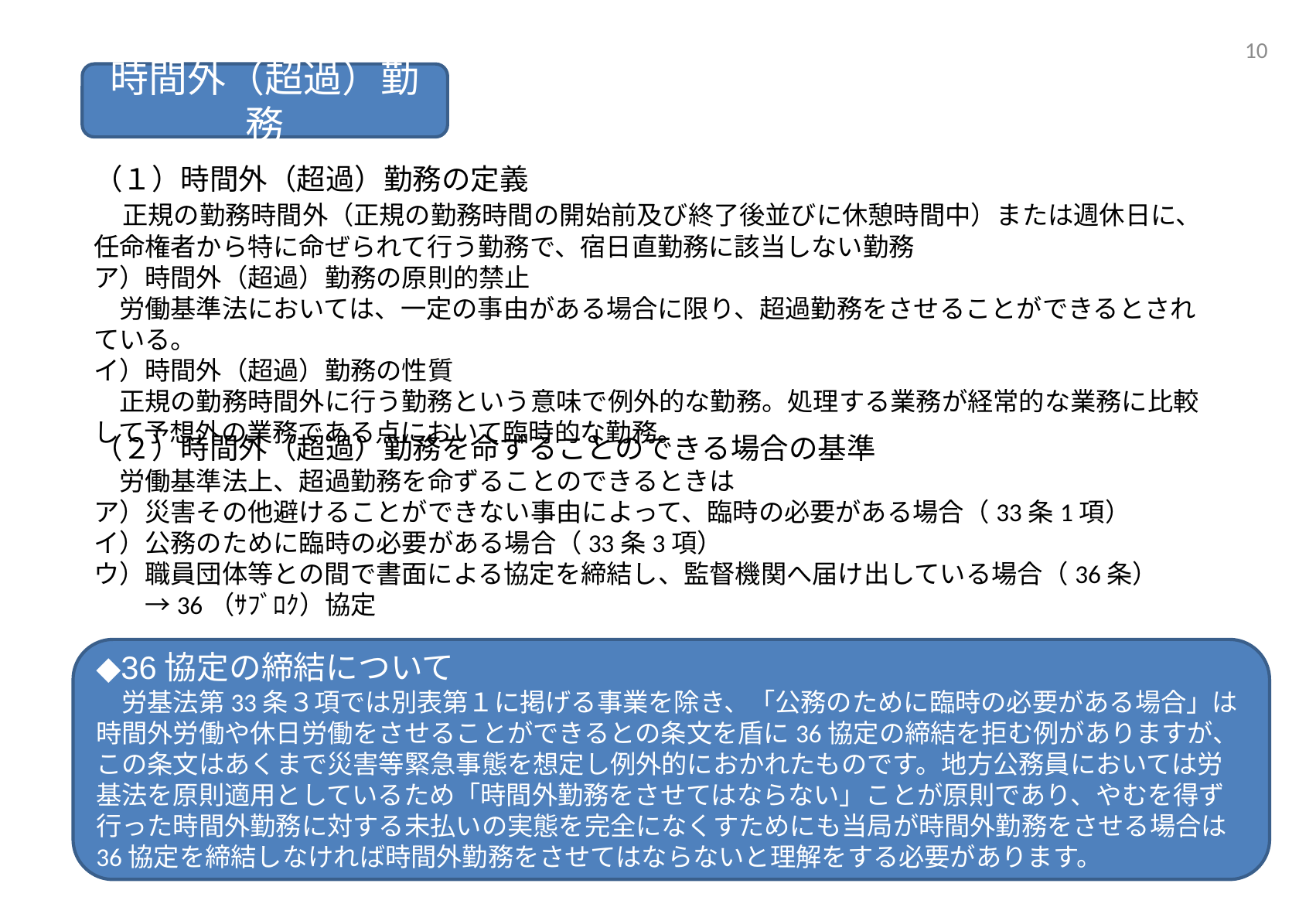

10
時間外（超過）勤務
（１）時間外（超過）勤務の定義
　正規の勤務時間外（正規の勤務時間の開始前及び終了後並びに休憩時間中）または週休日に、任命権者から特に命ぜられて行う勤務で、宿日直勤務に該当しない勤務
ア）時間外（超過）勤務の原則的禁止
　労働基準法においては、一定の事由がある場合に限り、超過勤務をさせることができるとされている。
イ）時間外（超過）勤務の性質
　正規の勤務時間外に行う勤務という意味で例外的な勤務。処理する業務が経常的な業務に比較して予想外の業務である点において臨時的な勤務。
（２）時間外（超過）勤務を命ずることのできる場合の基準
　労働基準法上、超過勤務を命ずることのできるときは
ア）災害その他避けることができない事由によって、臨時の必要がある場合（33条1項）
イ）公務のために臨時の必要がある場合（33条3項）
ウ）職員団体等との間で書面による協定を締結し、監督機関へ届け出している場合（36条）
　　→36（ｻﾌﾞﾛｸ）協定
◆36協定の締結について
　労基法第33条３項では別表第１に掲げる事業を除き、「公務のために臨時の必要がある場合」は時間外労働や休日労働をさせることができるとの条文を盾に36協定の締結を拒む例がありますが、この条文はあくまで災害等緊急事態を想定し例外的におかれたものです。地方公務員においては労基法を原則適用としているため「時間外勤務をさせてはならない」ことが原則であり、やむを得ず行った時間外勤務に対する未払いの実態を完全になくすためにも当局が時間外勤務をさせる場合は36協定を締結しなければ時間外勤務をさせてはならないと理解をする必要があります。